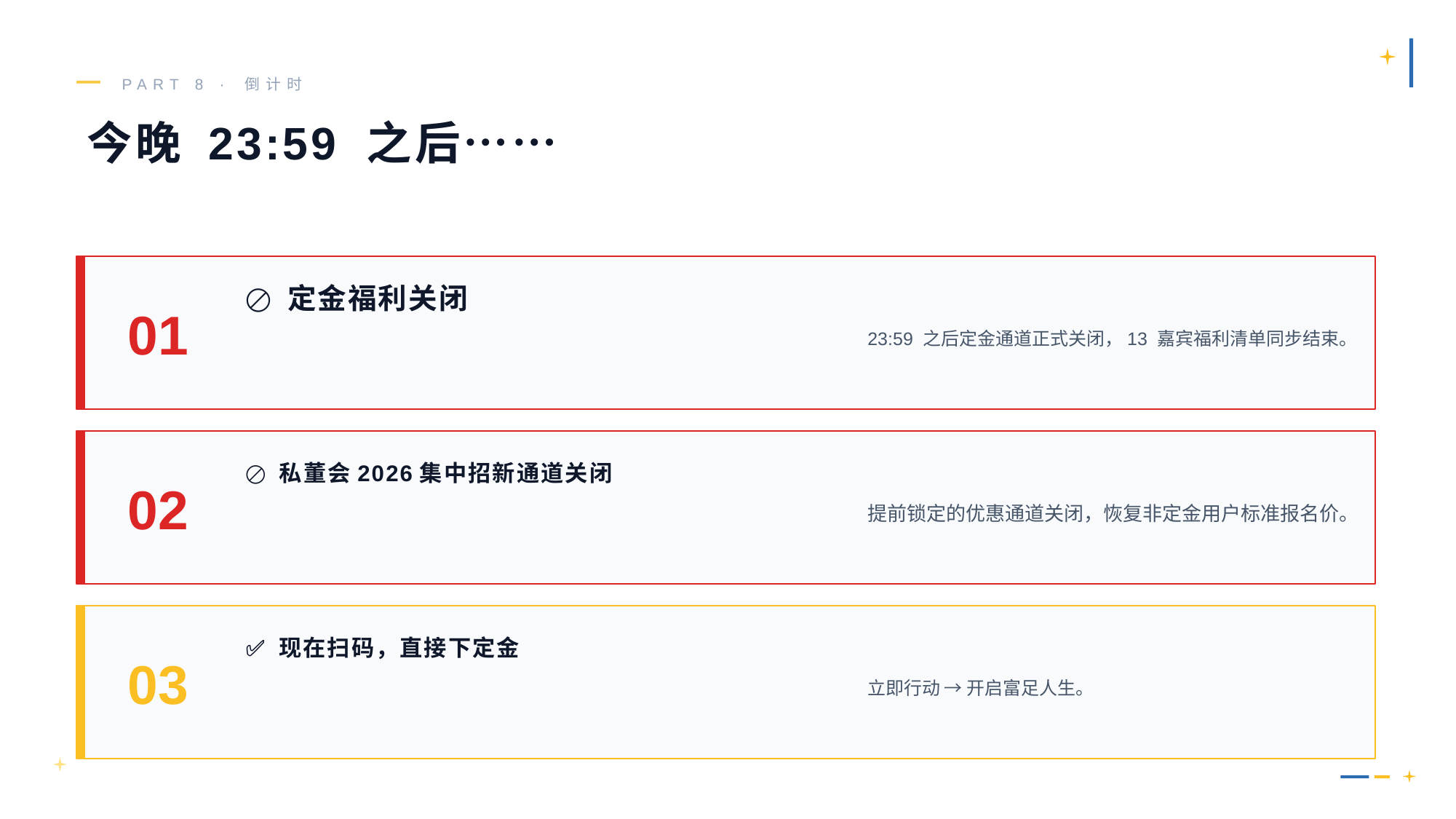

PART 8 · 倒计时

今晚 23:59 之后……

01
23:59 之后定金通道正式关闭，13 嘉宾福利清单同步结束。
🚫 定金福利关闭

02
提前锁定的优惠通道关闭，恢复非定金用户标准报名价。
🚫 私董会2026集中招新通道关闭

03
立即行动 → 开启富足人生。
✅ 现在扫码，直接下定金